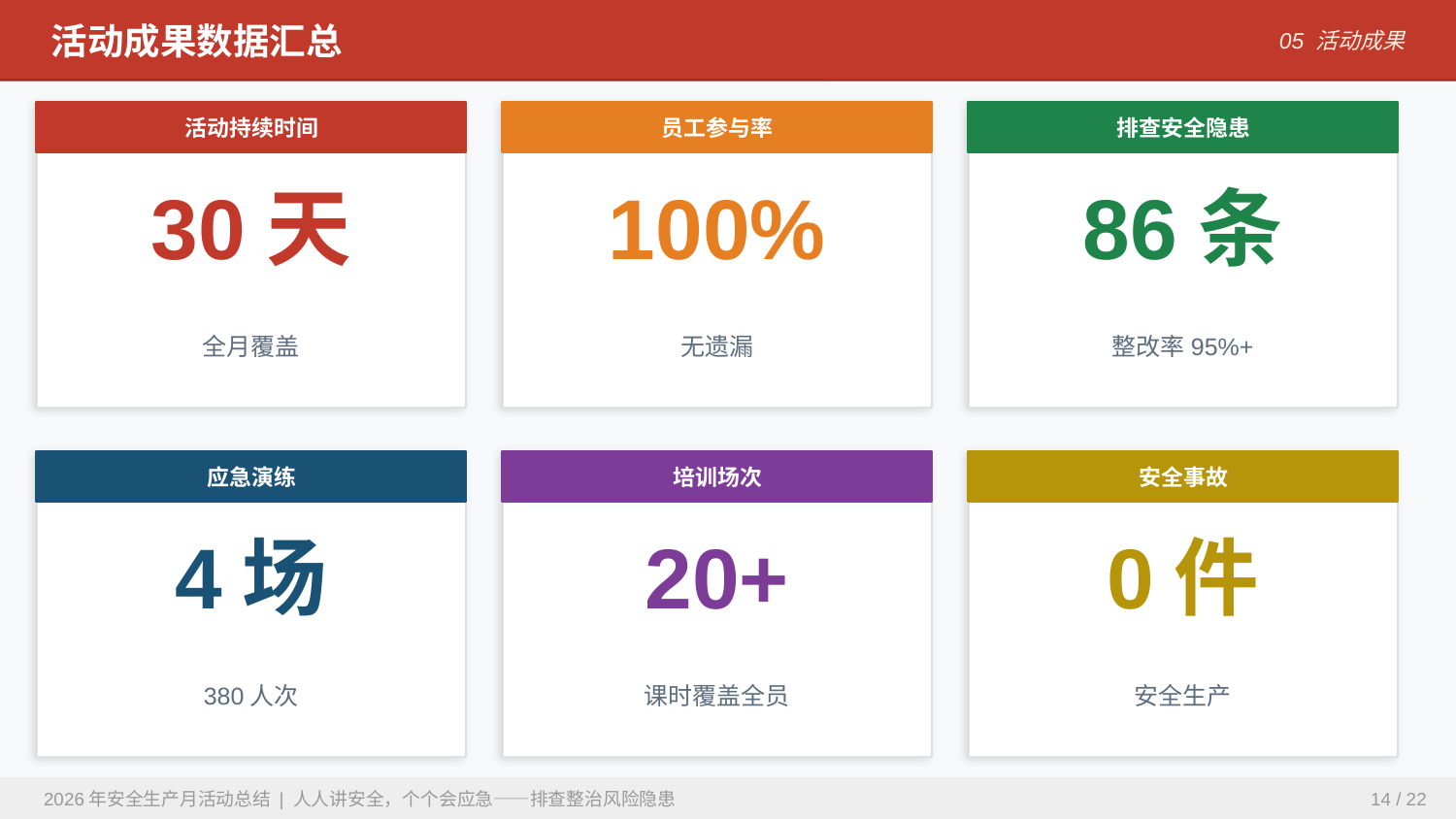

活动成果数据汇总
05 活动成果

活动持续时间

员工参与率

排查安全隐患
30天
100%
86条
全月覆盖
无遗漏
整改率95%+

应急演练

培训场次

安全事故
4场
20+
0件
380人次
课时覆盖全员
安全生产

2026年安全生产月活动总结 | 人人讲安全，个个会应急——排查整治风险隐患
14 / 22